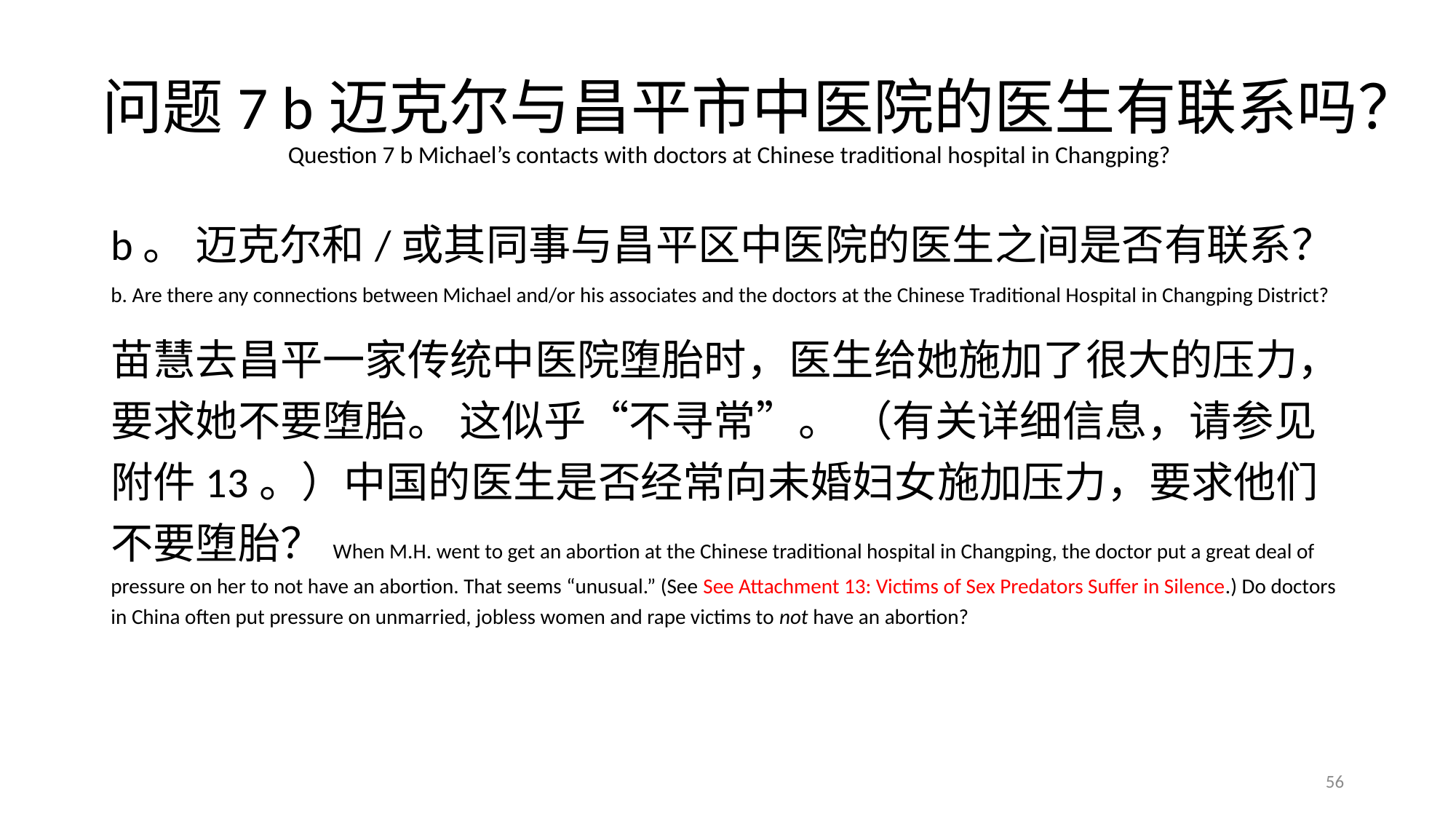

# 问题7 b迈克尔与昌平市中医院的医生有联系吗？Question 7 b Michael’s contacts with doctors at Chinese traditional hospital in Changping?
b。 迈克尔和/或其同事与昌平区中医院的医生之间是否有联系？
b. Are there any connections between Michael and/or his associates and the doctors at the Chinese Traditional Hospital in Changping District?
苗慧去昌平一家传统中医院堕胎时，医生给她施加了很大的压力，要求她不要堕胎。 这似乎“不寻常”。 （有关详细信息，请参见附件13。）中国的医生是否经常向未婚妇女施加压力，要求他们不要堕胎？When M.H. went to get an abortion at the Chinese traditional hospital in Changping, the doctor put a great deal of pressure on her to not have an abortion. That seems “unusual.” (See See Attachment 13: Victims of Sex Predators Suffer in Silence.) Do doctors in China often put pressure on unmarried, jobless women and rape victims to not have an abortion?

56